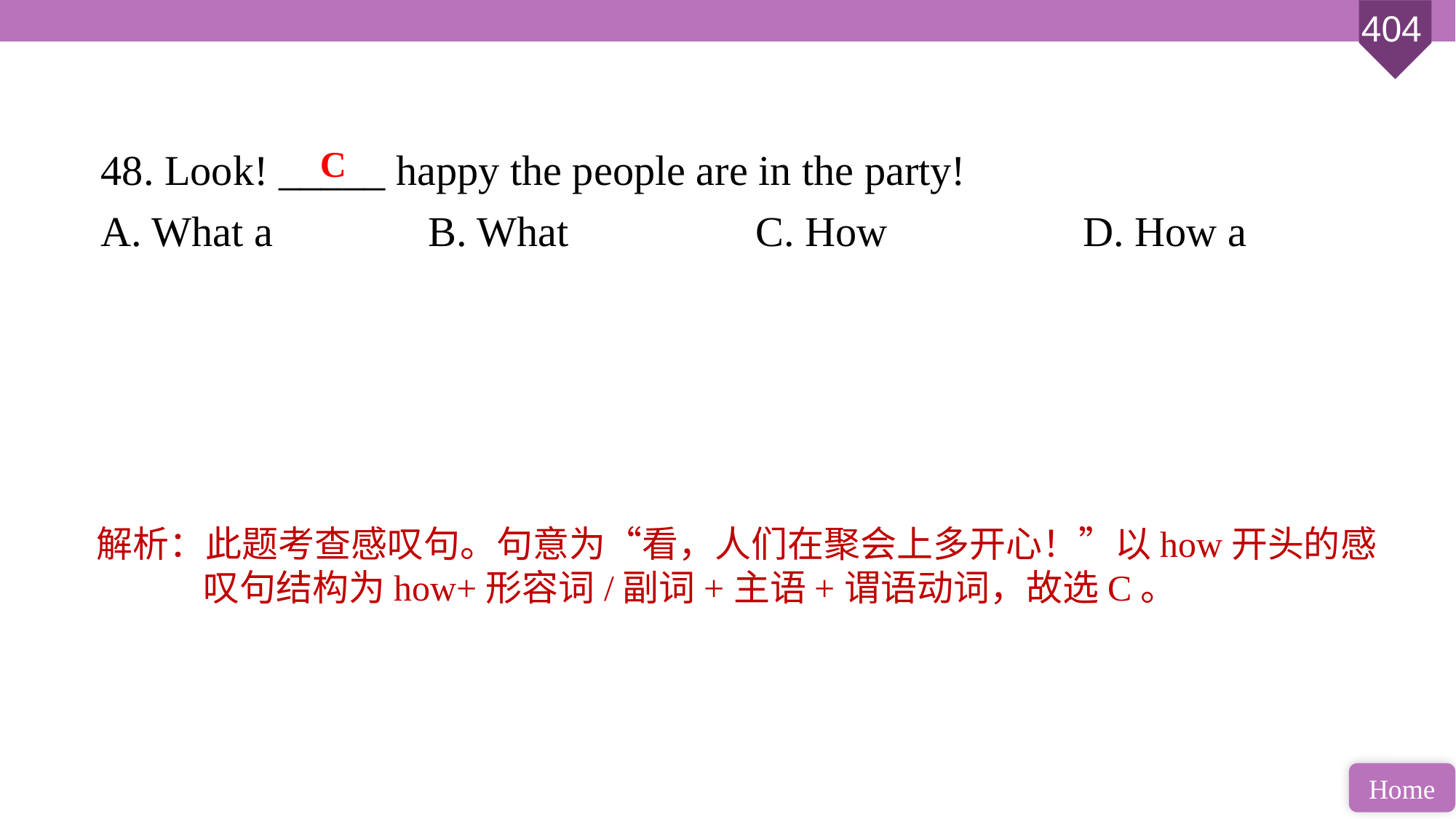

48. Look! _____ happy the people are in the party!
A. What a 		B. What 		C. How 		D. How a
C
解析：此题考查感叹句。句意为“看，人们在聚会上多开心！”以how开头的感叹句结构为how+形容词/副词+主语+谓语动词，故选C。